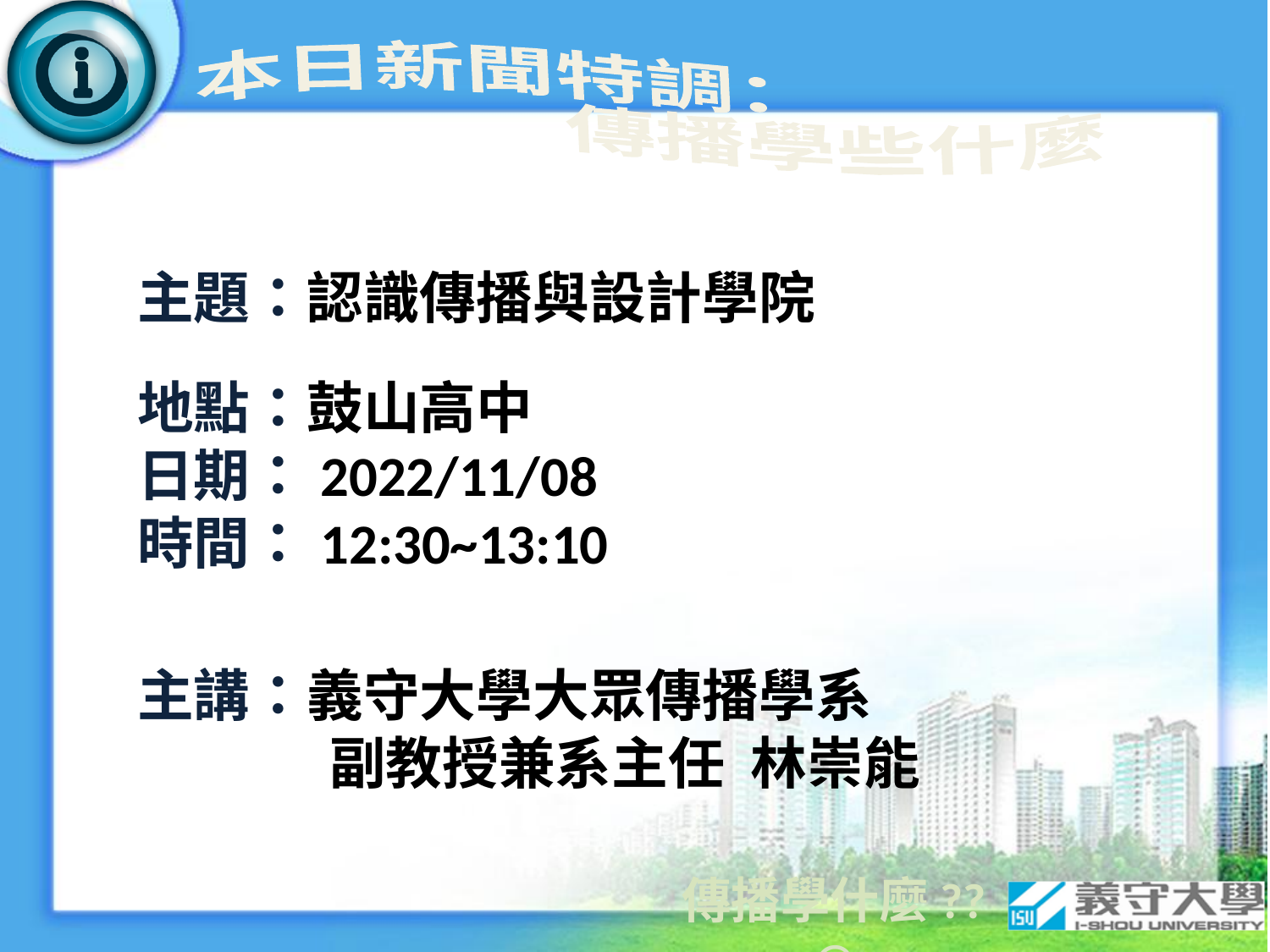

本日新聞特調：
                  傳播學些什麼
主題：認識傳播與設計學院

地點：鼓山高中
日期：2022/11/08
時間：12:30~13:10

主講：義守大學大眾傳播學系
	    副教授兼系主任  林崇能